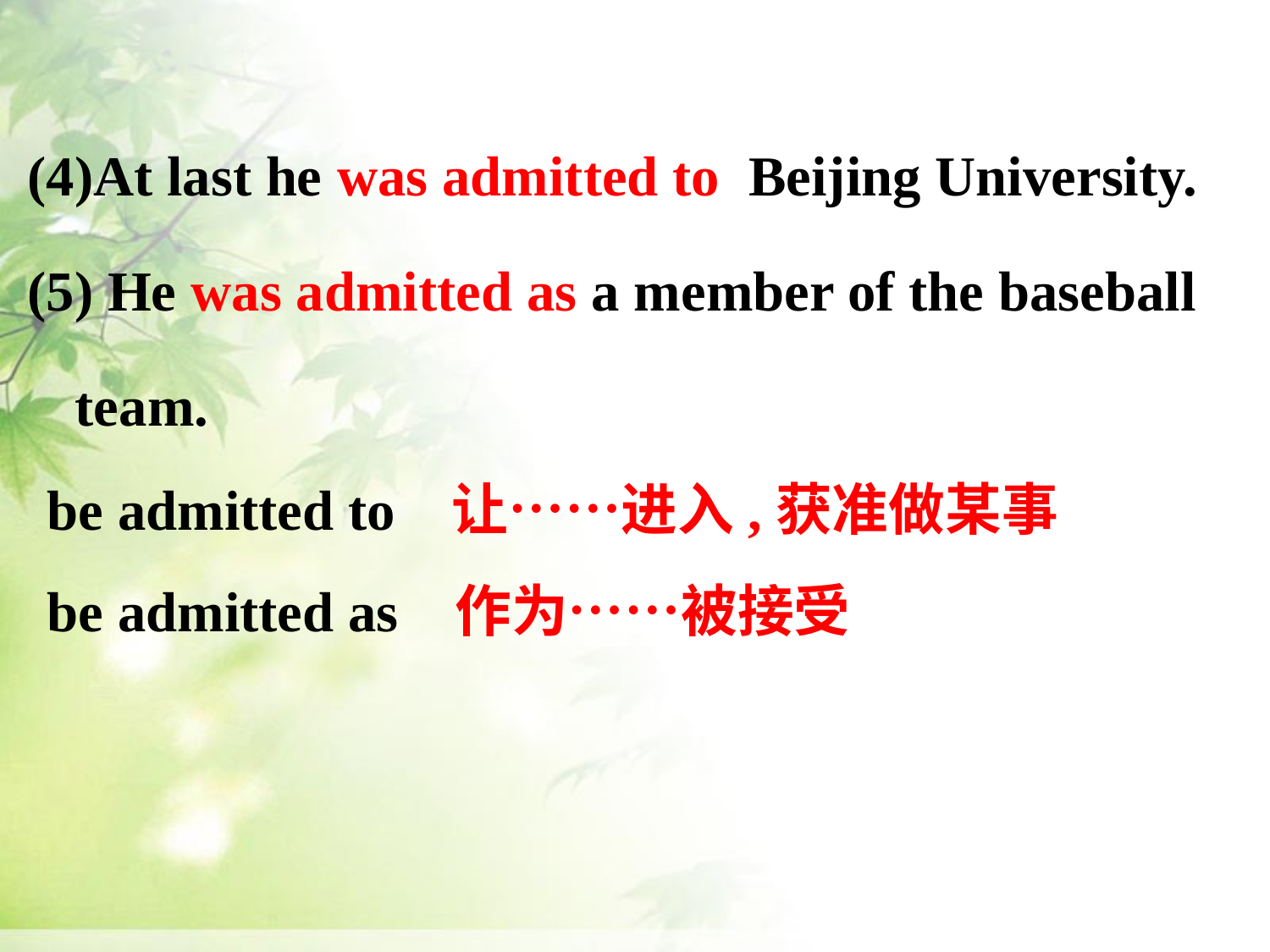

(4)At last he was admitted to  Beijing University.
(5) He was admitted as a member of the baseball team.

be admitted to   让……进入,获准做某事
be admitted as   作为……被接受